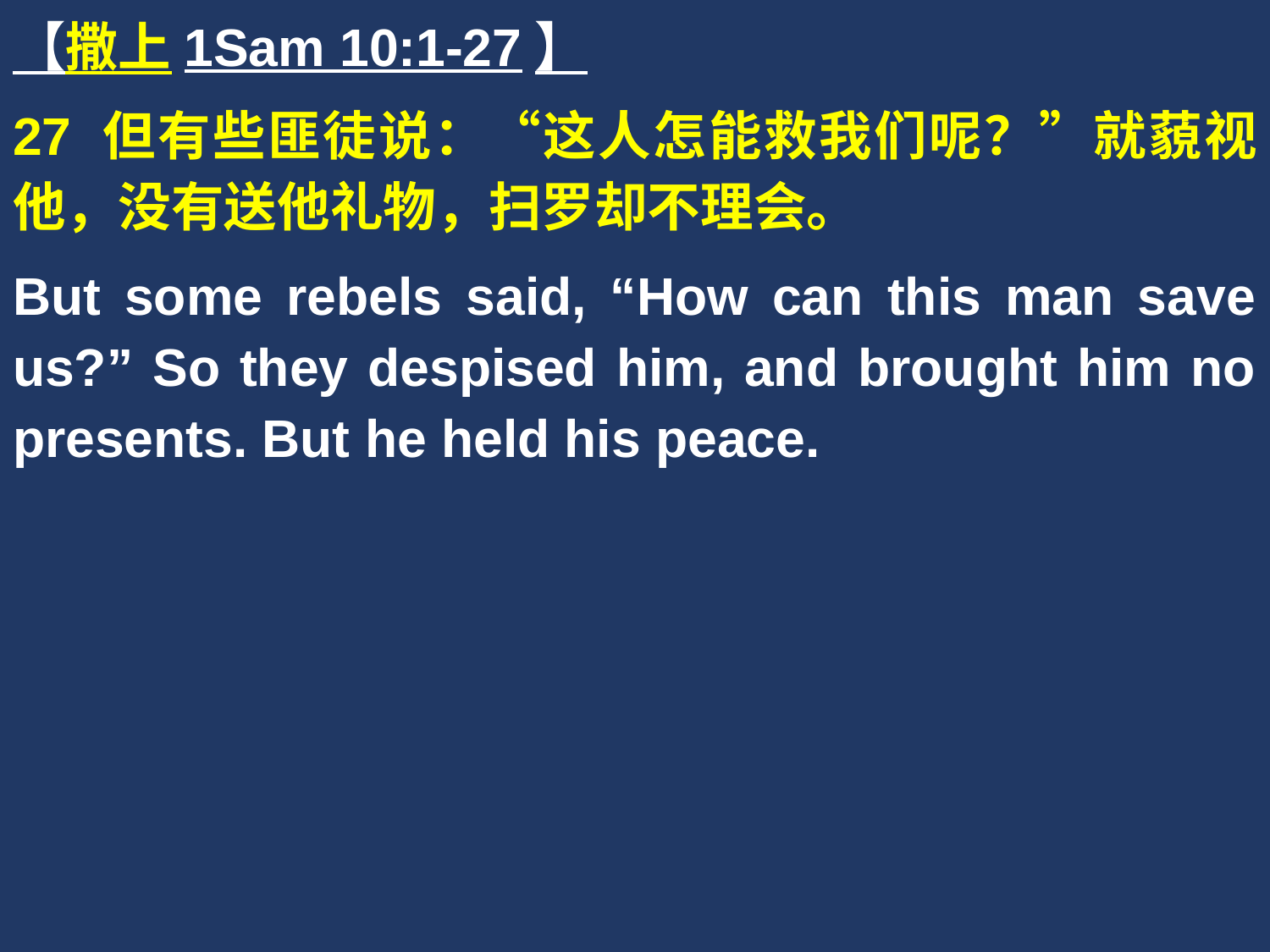

【撒上1Sam 10:1-27】
27 但有些匪徒说：“这人怎能救我们呢？”就藐视他，没有送他礼物，扫罗却不理会。
But some rebels said, “How can this man save us?” So they despised him, and brought him no presents. But he held his peace.